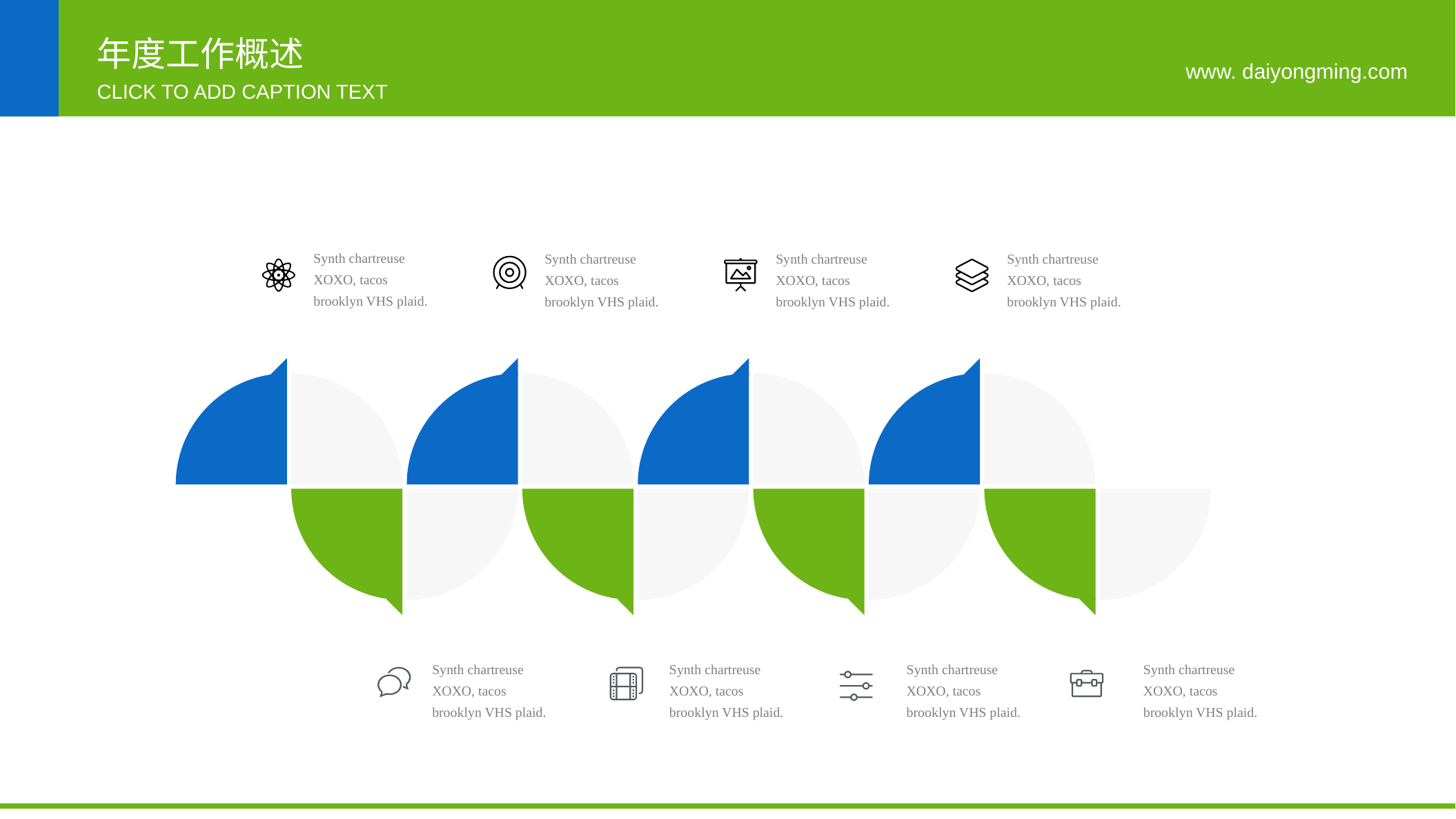

年度工作概述
www. daiyongming.com
CLICK TO ADD CAPTION TEXT
Synth chartreuse XOXO, tacos brooklyn VHS plaid.

Synth chartreuse XOXO, tacos brooklyn VHS plaid.

Synth chartreuse XOXO, tacos brooklyn VHS plaid.

Synth chartreuse XOXO, tacos brooklyn VHS plaid.

Synth chartreuse XOXO, tacos brooklyn VHS plaid.

Synth chartreuse XOXO, tacos brooklyn VHS plaid.

Synth chartreuse XOXO, tacos brooklyn VHS plaid.

Synth chartreuse XOXO, tacos brooklyn VHS plaid.